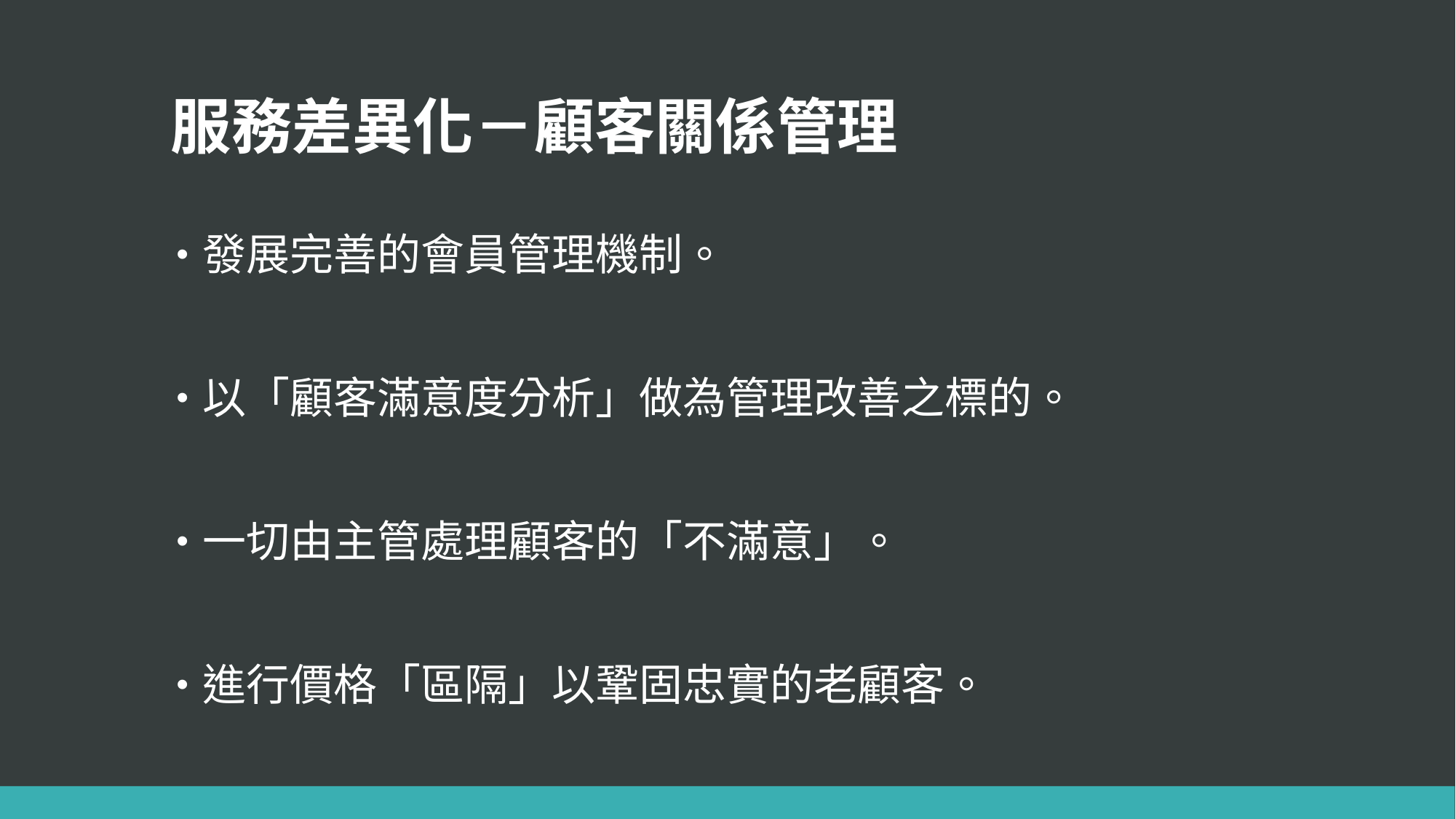

# 服務差異化－顧客關係管理
發展完善的會員管理機制。

以「顧客滿意度分析」做為管理改善之標的。

一切由主管處理顧客的「不滿意」。

進行價格「區隔」以鞏固忠實的老顧客。